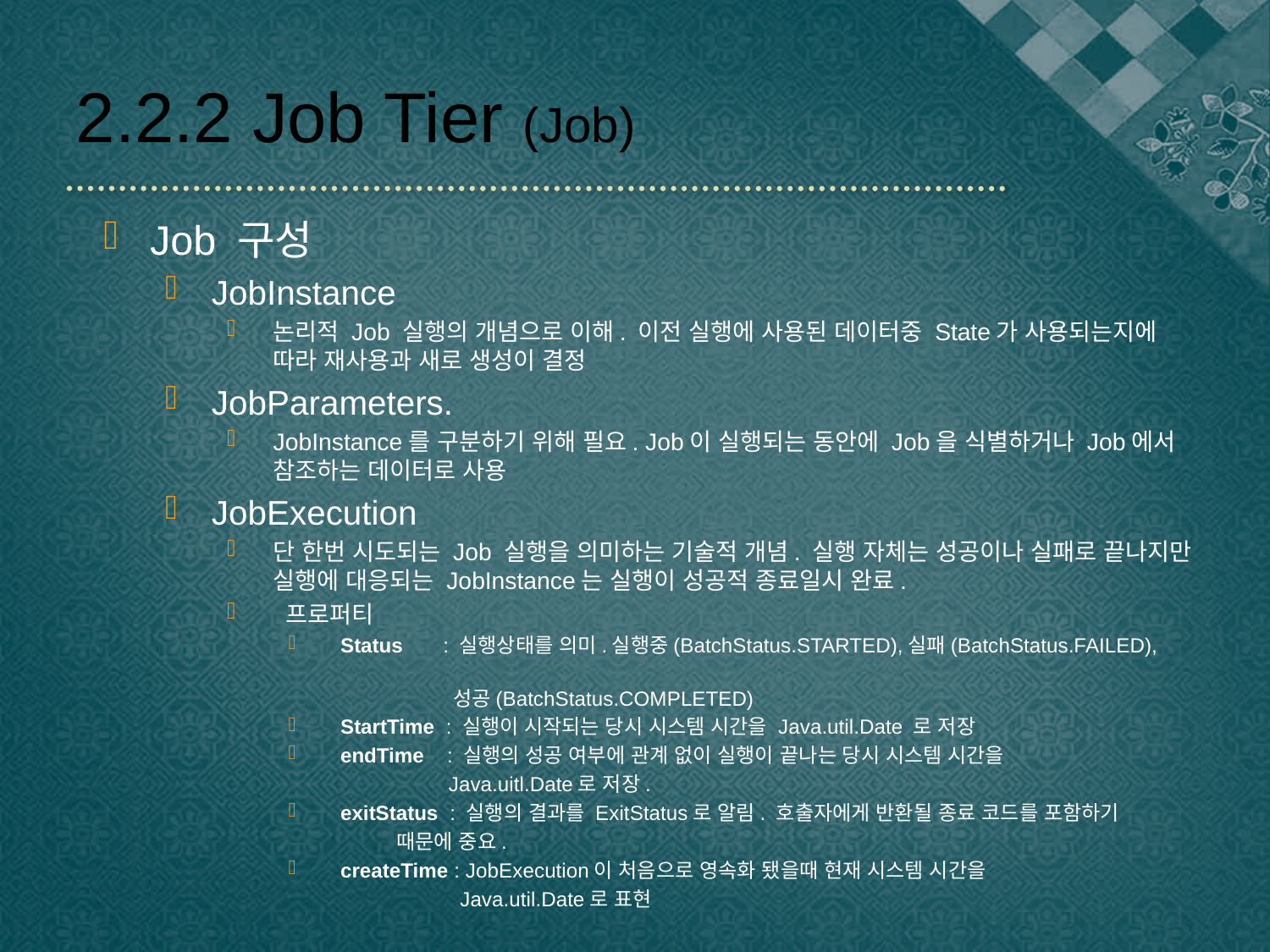

# 2.2.2 Job Tier (Job)
Job 구성
JobInstance
논리적 Job 실행의 개념으로 이해. 이전 실행에 사용된 데이터중 State가 사용되는지에 따라 재사용과 새로 생성이 결정
JobParameters.
JobInstance를 구분하기 위해 필요. Job이 실행되는 동안에 Job을 식별하거나 Job에서 참조하는 데이터로 사용
JobExecution
단 한번 시도되는 Job 실행을 의미하는 기술적 개념. 실행 자체는 성공이나 실패로 끝나지만 실행에 대응되는 JobInstance는 실행이 성공적 종료일시 완료.
 프로퍼티
 Status       : 실행상태를 의미.실행중(BatchStatus.STARTED),실패(BatchStatus.FAILED),
                            성공(BatchStatus.COMPLETED)
 StartTime  : 실행이 시작되는 당시 시스템 시간을 Java.util.Date 로 저장
 endTime    : 실행의 성공 여부에 관계 없이 실행이 끝나는 당시 시스템 시간을
                            Java.uitl.Date로 저장.
 exitStatus  : 실행의 결과를 ExitStatus로 알림. 호출자에게 반환될 종료 코드를 포함하기
		          때문에 중요.
 createTime : JobExecution이 처음으로 영속화 됐을때 현재 시스템 시간을
                              Java.util.Date로 표현